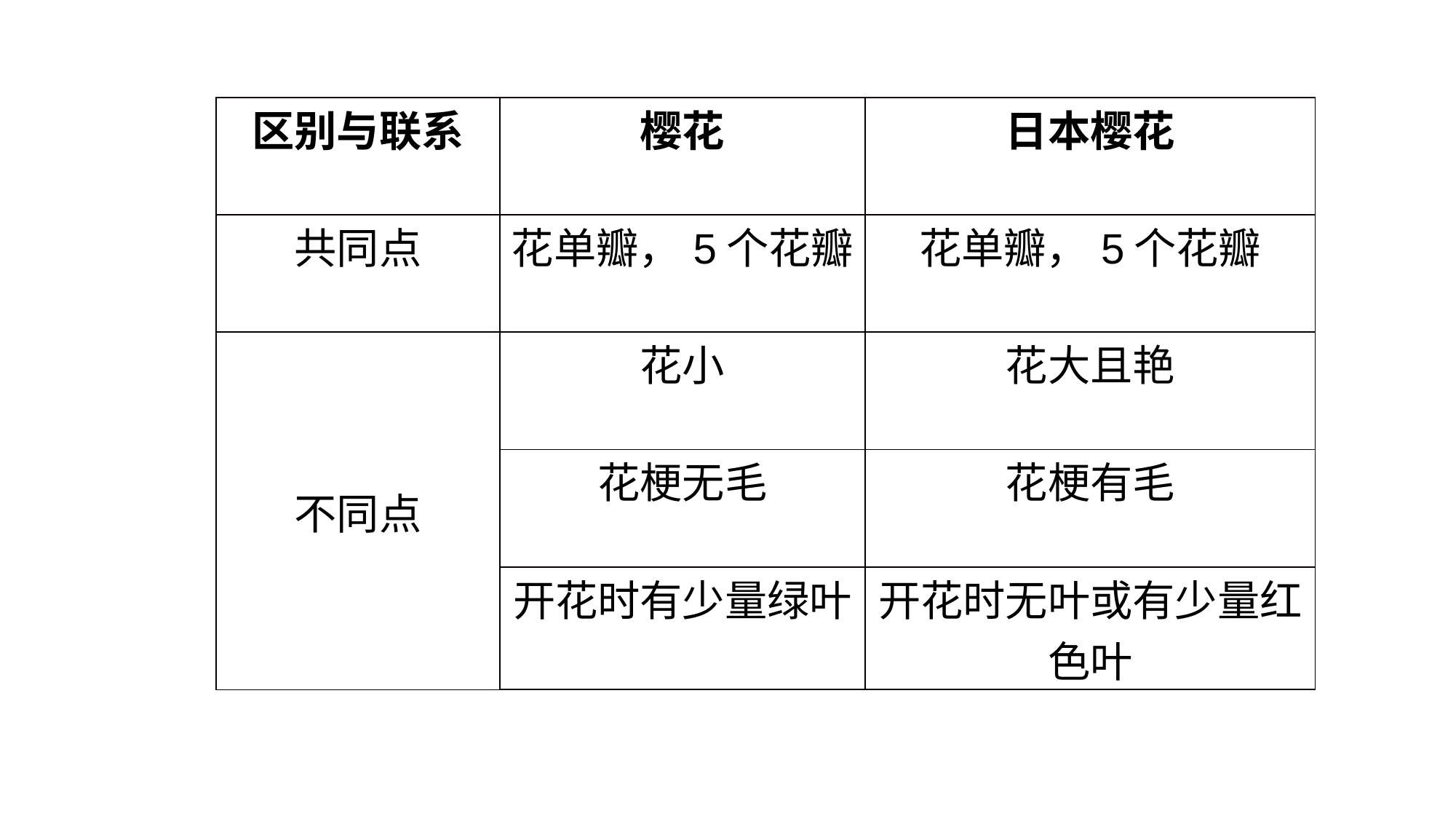

#
| 区别与联系 | 樱花 | 日本樱花 |
| --- | --- | --- |
| 共同点 | 花单瓣，5个花瓣 | 花单瓣，5个花瓣 |
| 不同点 | 花小 | 花大且艳 |
|  | 花梗无毛 | 花梗有毛 |
|  | 开花时有少量绿叶 | 开花时无叶或有少量红色叶 |